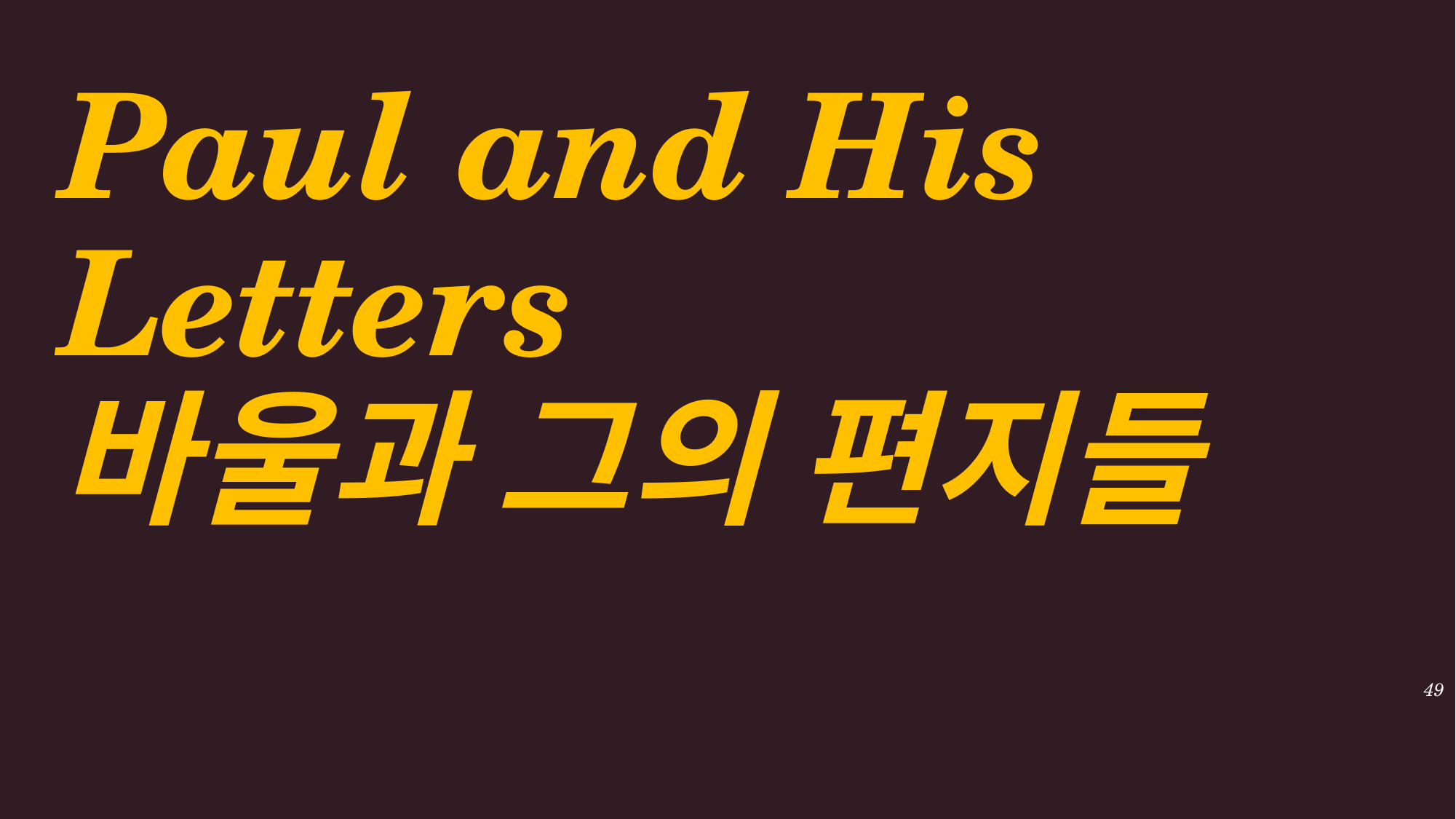

# Paul and His Letters
바울과 그의 편지들
49